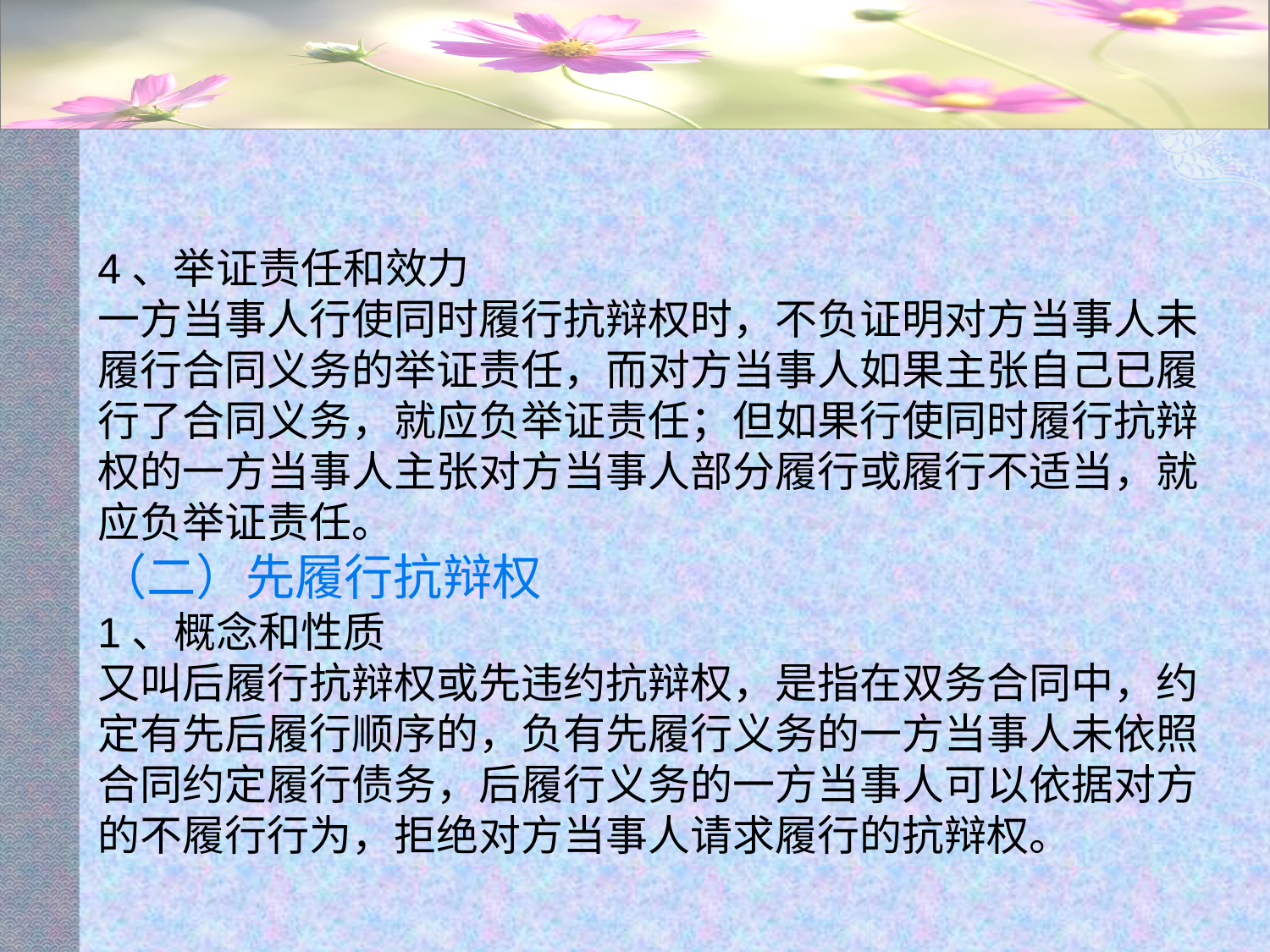

#
4、举证责任和效力
一方当事人行使同时履行抗辩权时，不负证明对方当事人未履行合同义务的举证责任，而对方当事人如果主张自己已履行了合同义务，就应负举证责任；但如果行使同时履行抗辩权的一方当事人主张对方当事人部分履行或履行不适当，就应负举证责任。
（二）先履行抗辩权
1、概念和性质
又叫后履行抗辩权或先违约抗辩权，是指在双务合同中，约定有先后履行顺序的，负有先履行义务的一方当事人未依照合同约定履行债务，后履行义务的一方当事人可以依据对方的不履行行为，拒绝对方当事人请求履行的抗辩权。